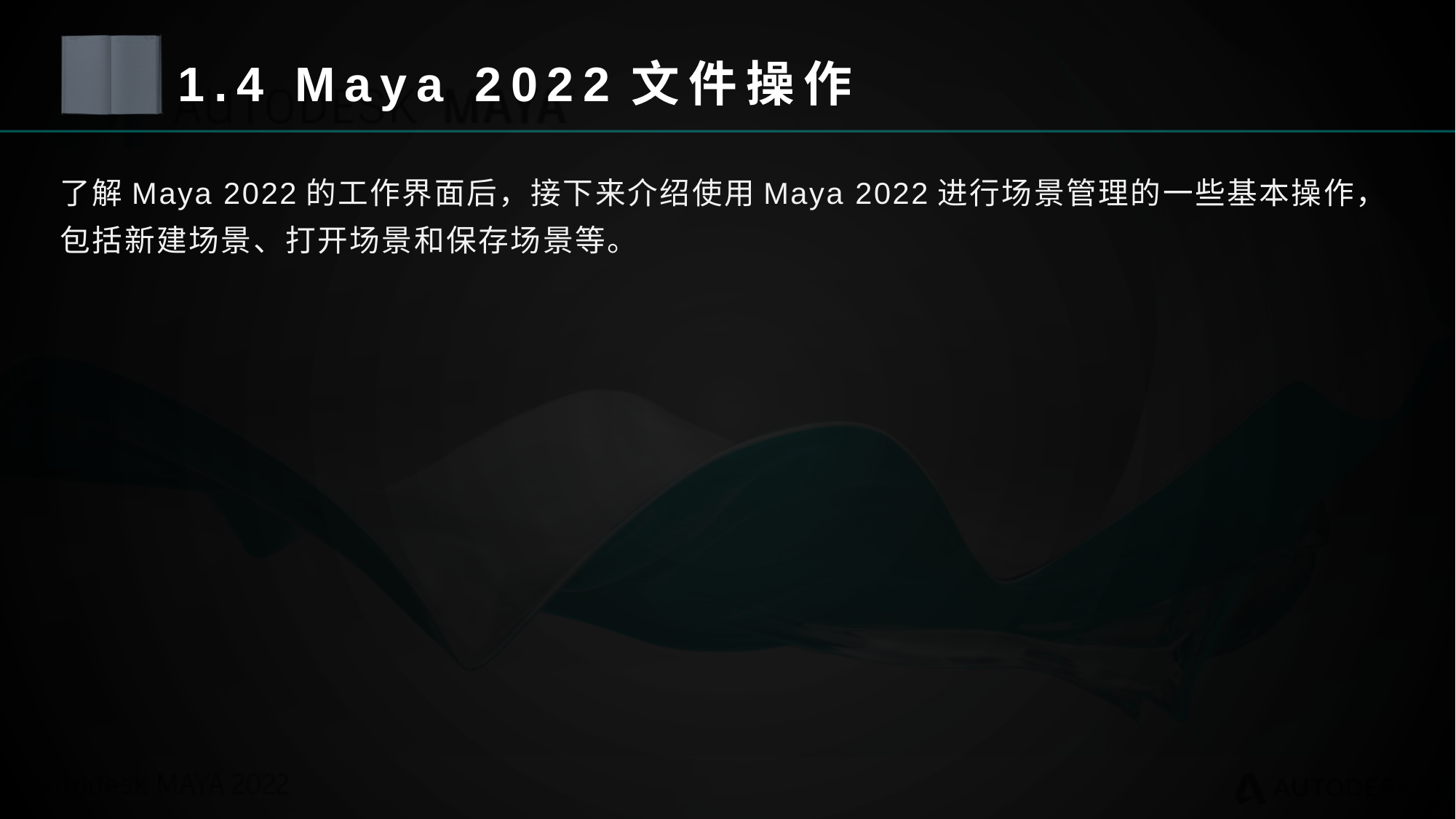

1.4 Maya 2022文件操作
了解Maya 2022的工作界面后，接下来介绍使用Maya 2022进行场景管理的一些基本操作，包括新建场景、打开场景和保存场景等。